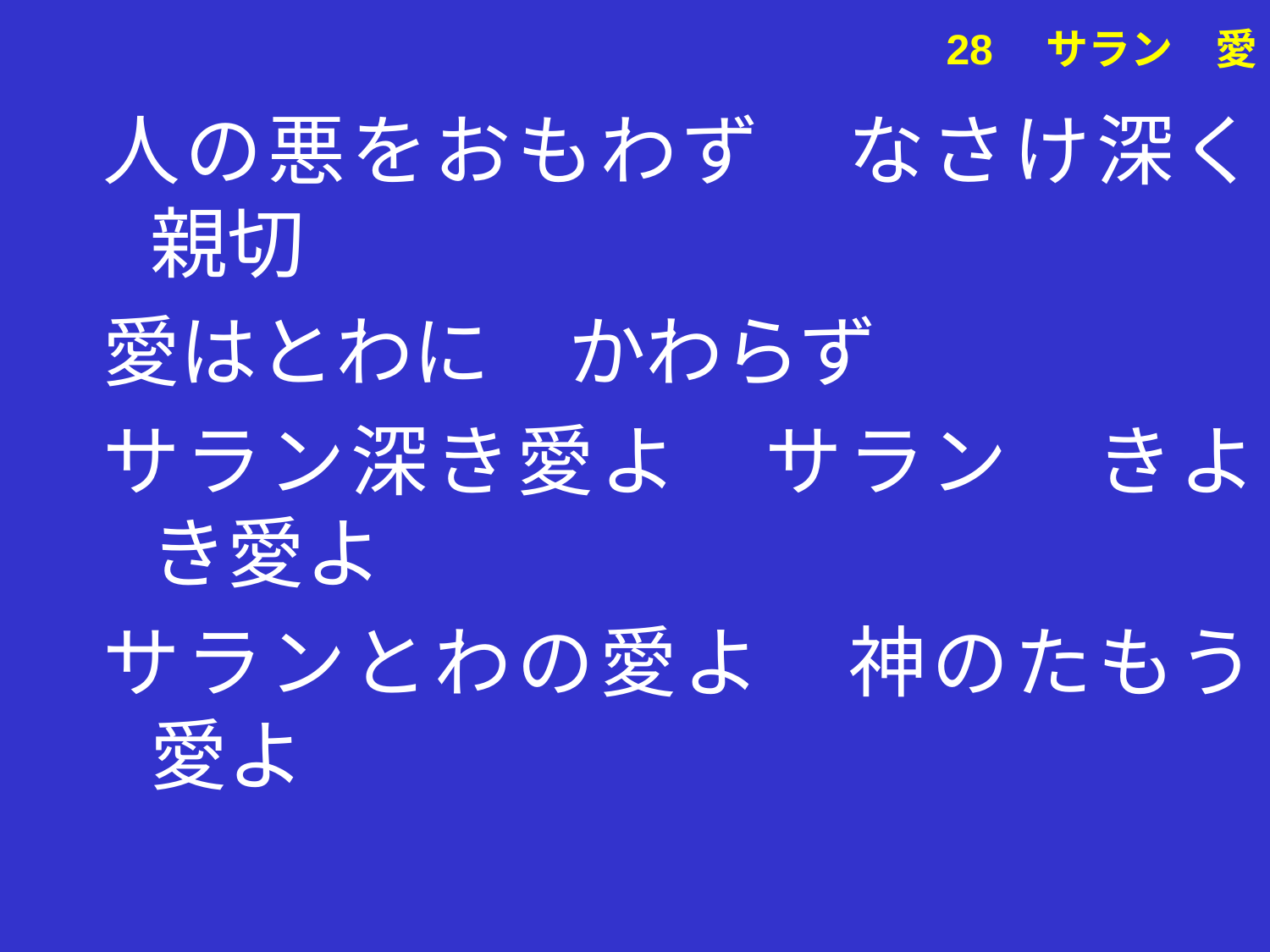

人の悪をおもわず　なさけ深く親切
愛はとわに　かわらず
サラン深き愛よ　サラン　きよき愛よ
サランとわの愛よ　神のたもう愛よ
# 28　サラン　愛